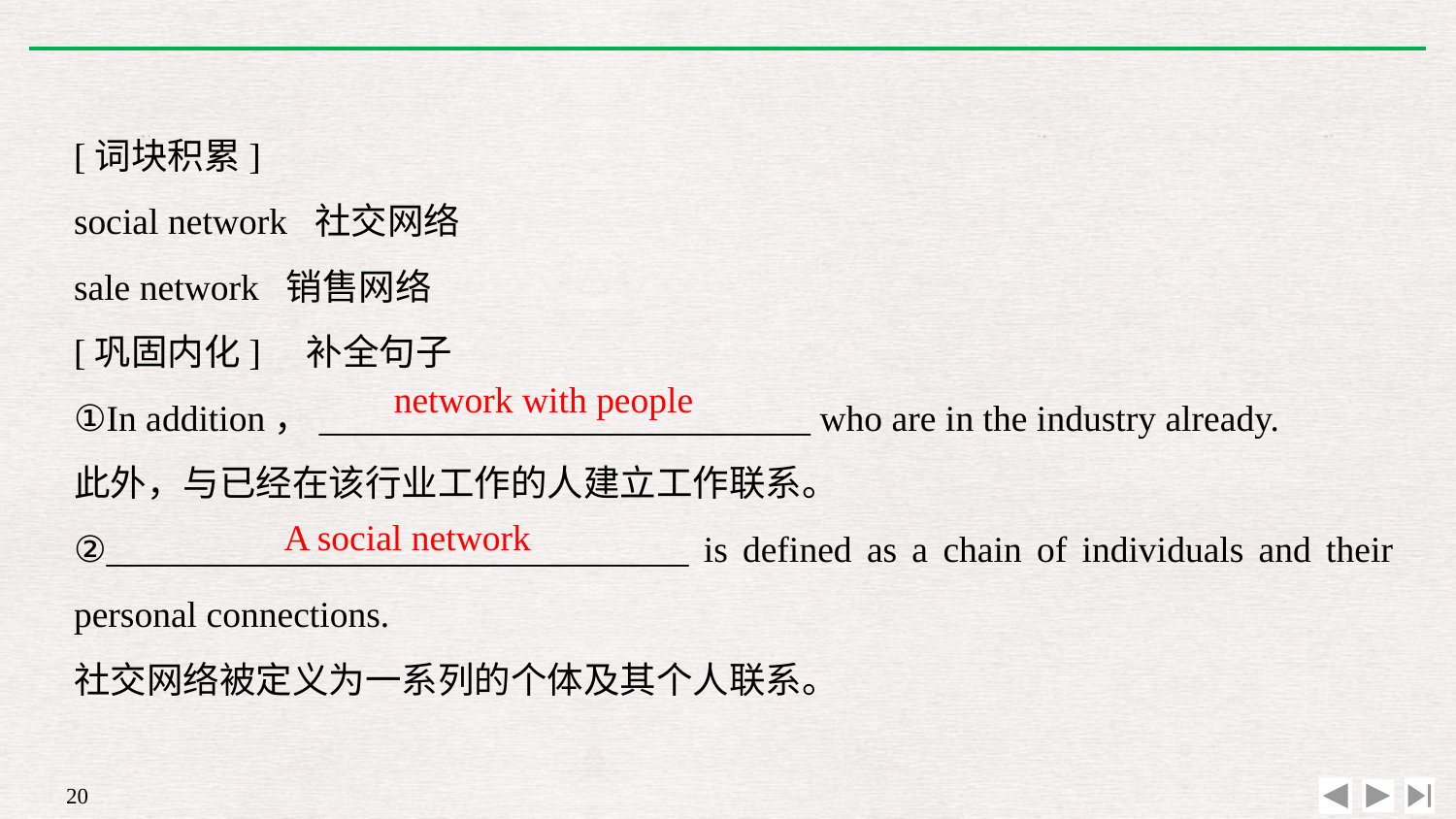

[词块积累]
social network  社交网络
sale network  销售网络
[巩固内化]　补全句子
①In addition，___________________________ who are in the industry already.
此外，与已经在该行业工作的人建立工作联系。
②________________________________ is defined as a chain of individuals and their personal connections.
社交网络被定义为一系列的个体及其个人联系。
network with people
A social network